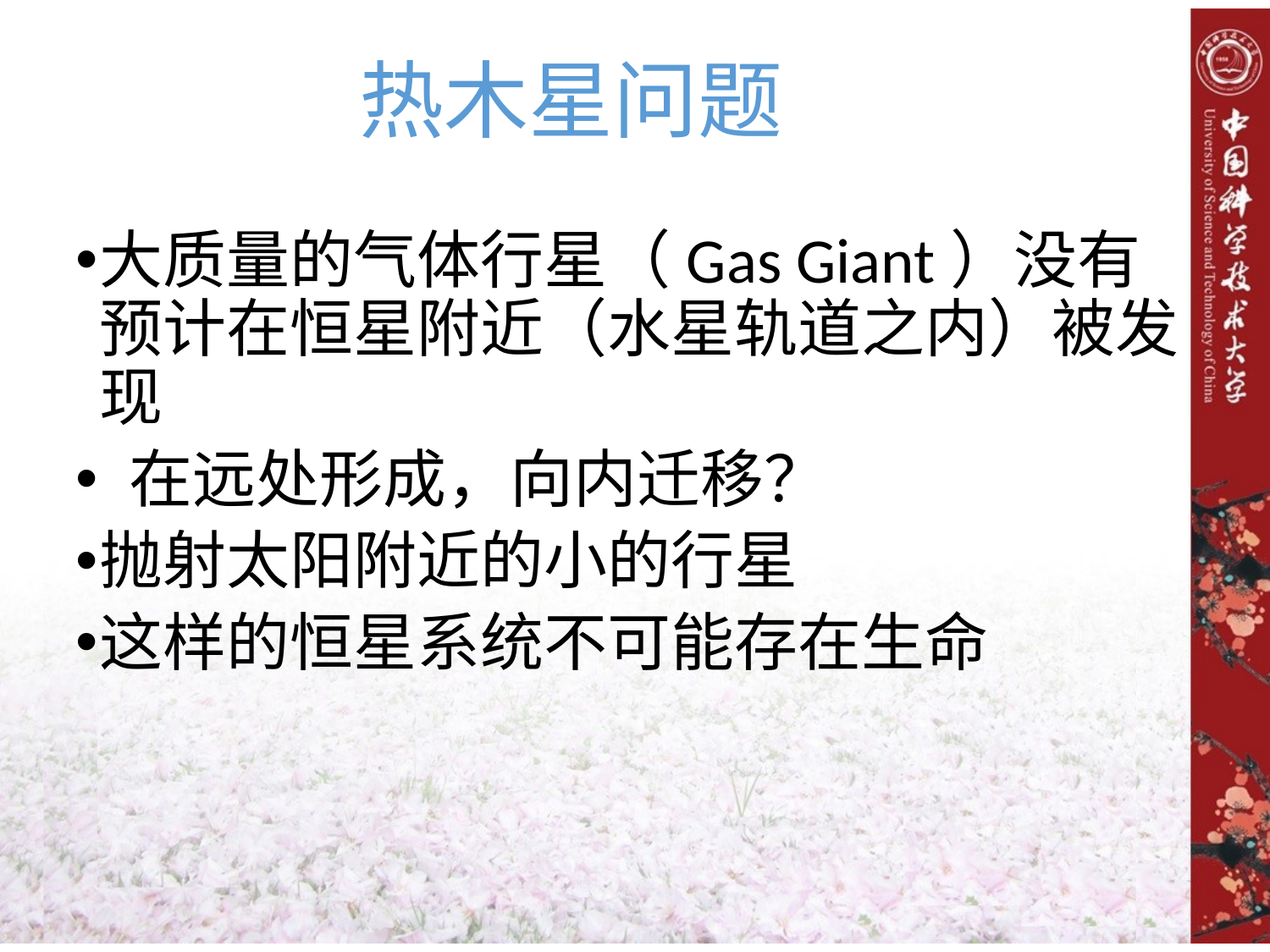

热木星问题
大质量的气体行星（Gas Giant）没有预计在恒星附近（水星轨道之内）被发现
 在远处形成，向内迁移？
抛射太阳附近的小的行星
这样的恒星系统不可能存在生命